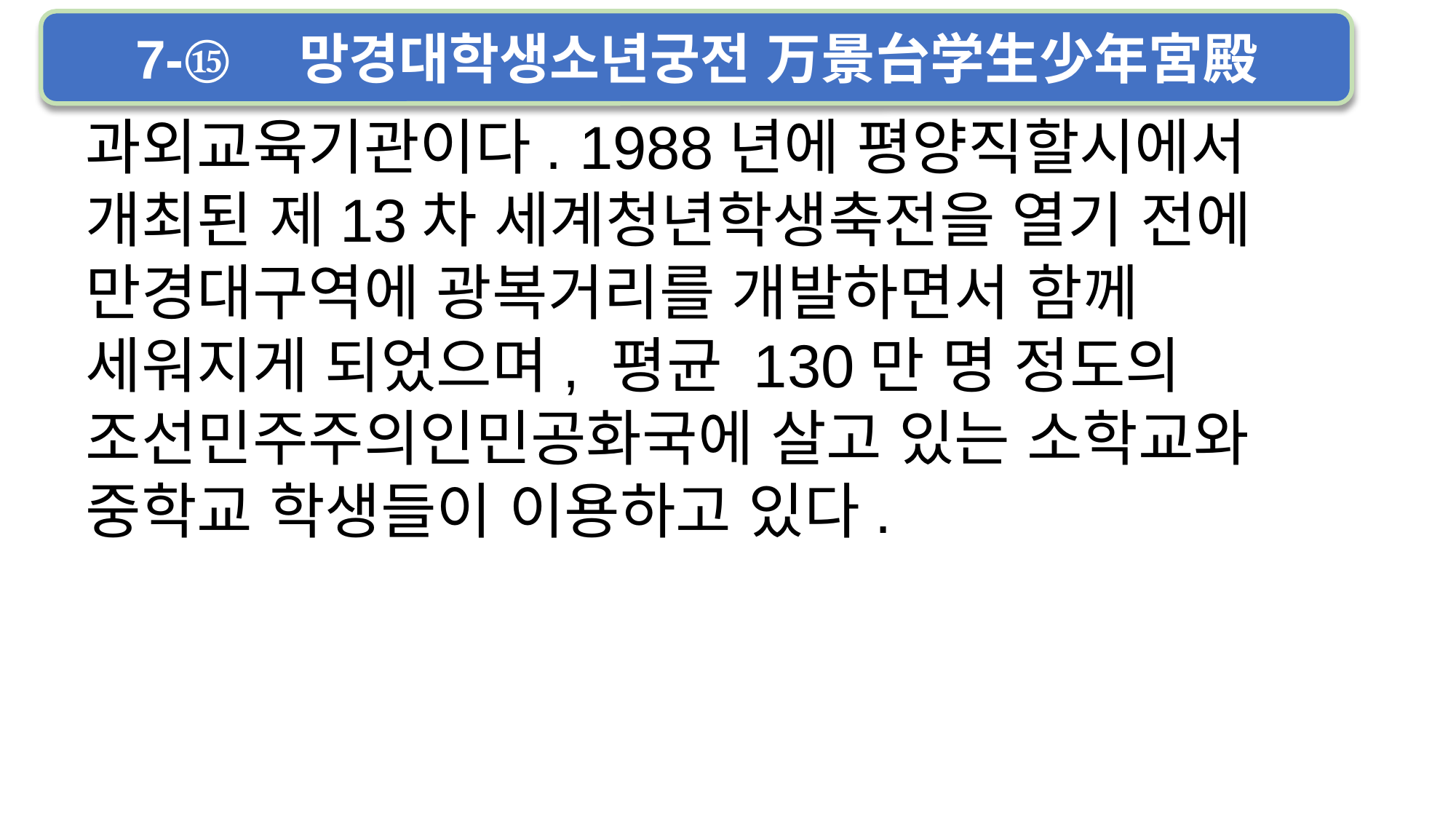

7-⑮　망경대학생소년궁전 万景台学生少年宮殿
과외교육기관이다. 1988년에 평양직할시에서 개최된 제13차 세계청년학생축전을 열기 전에 만경대구역에 광복거리를 개발하면서 함께 세워지게 되었으며, 평균 130만 명 정도의 조선민주주의인민공화국에 살고 있는 소학교와 중학교 학생들이 이용하고 있다.